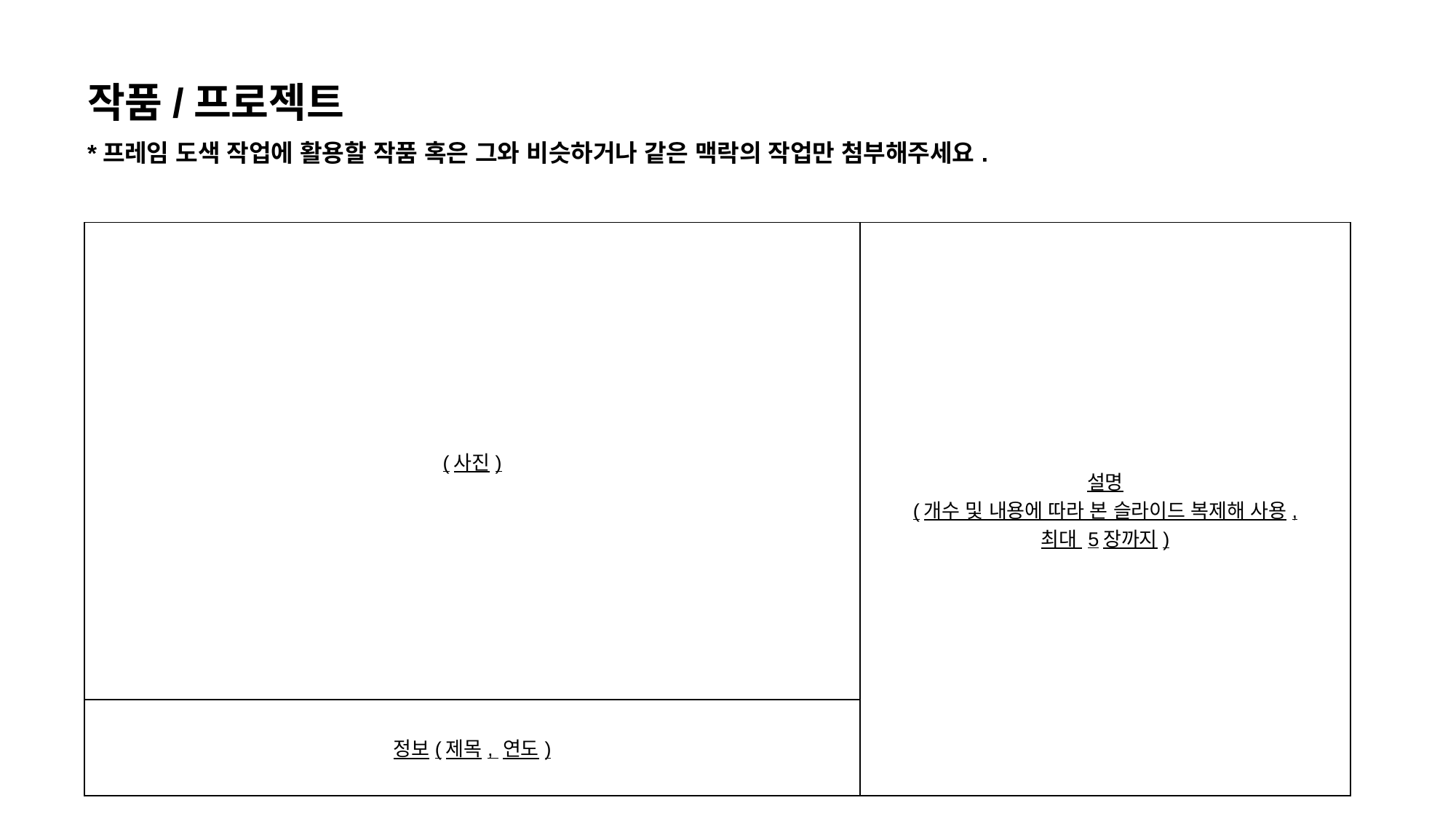

작품/프로젝트
*프레임 도색 작업에 활용할 작품 혹은 그와 비슷하거나 같은 맥락의 작업만 첨부해주세요.
| (사진) | 설명 (개수 및 내용에 따라 본 슬라이드 복제해 사용, 최대 5장까지) |
| --- | --- |
| 정보(제목, 연도) |  |